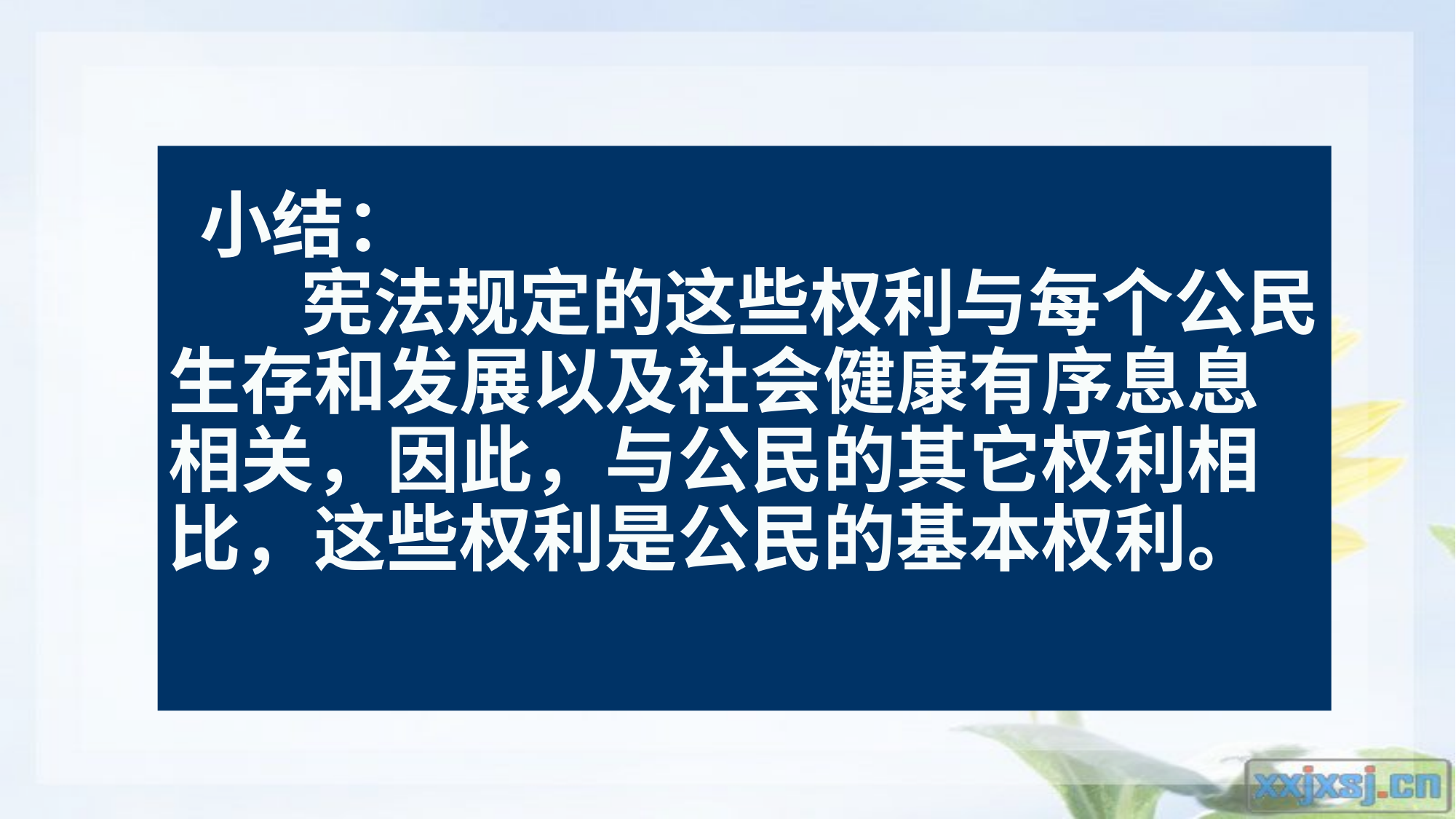

# 小结： 宪法规定的这些权利与每个公民生存和发展以及社会健康有序息息相关，因此，与公民的其它权利相比，这些权利是公民的基本权利。